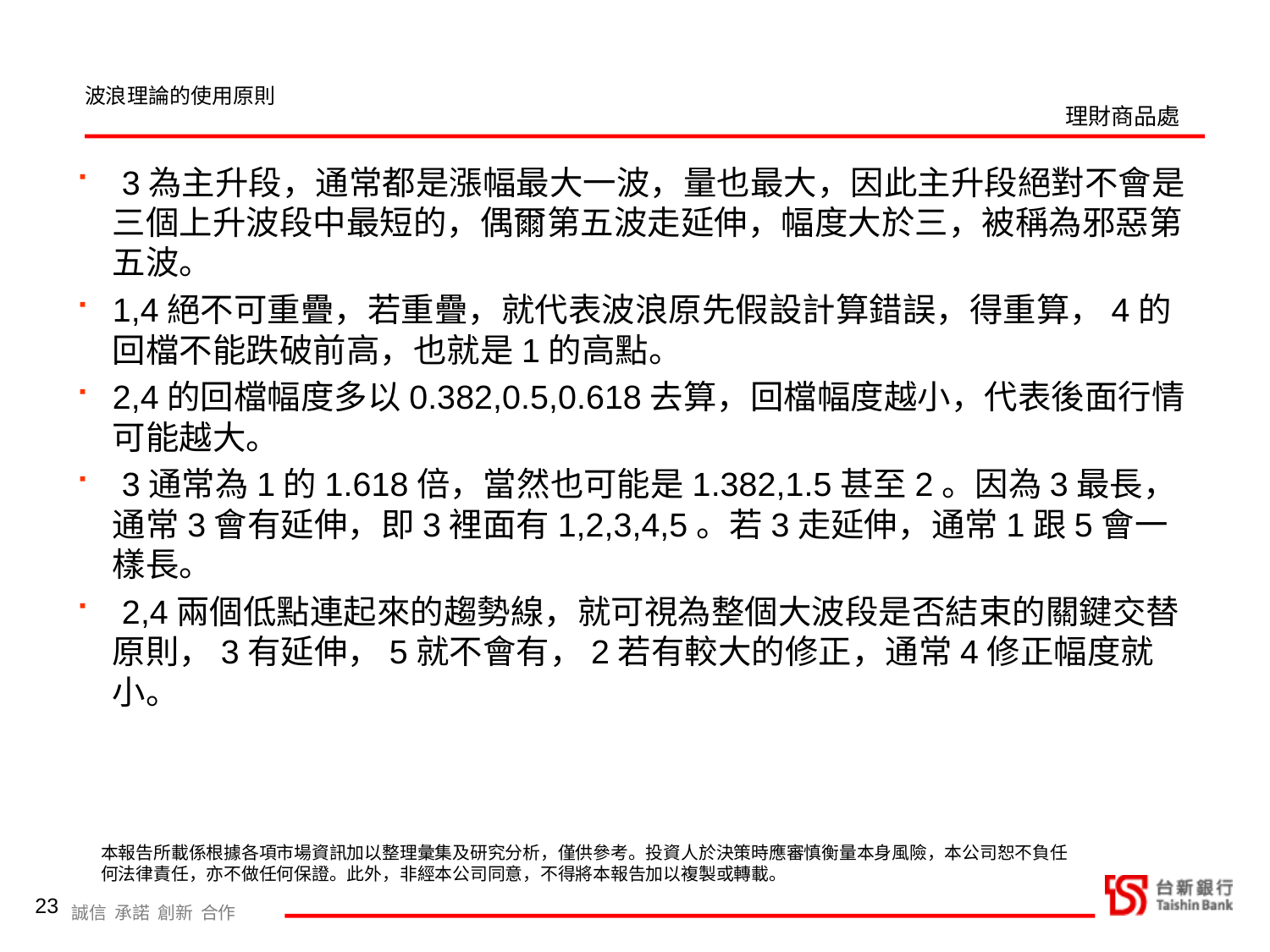

波浪理論的使用原則
 3為主升段，通常都是漲幅最大一波，量也最大，因此主升段絕對不會是三個上升波段中最短的，偶爾第五波走延伸，幅度大於三，被稱為邪惡第五波。
1,4絕不可重疊，若重疊，就代表波浪原先假設計算錯誤，得重算，4的回檔不能跌破前高，也就是1的高點。
2,4的回檔幅度多以0.382,0.5,0.618去算，回檔幅度越小，代表後面行情可能越大。
 3通常為1的1.618倍，當然也可能是1.382,1.5甚至2。因為3最長，通常3會有延伸，即3裡面有1,2,3,4,5。若3走延伸，通常1跟5會一樣長。
 2,4兩個低點連起來的趨勢線，就可視為整個大波段是否結束的關鍵交替原則，3有延伸，5就不會有，2若有較大的修正，通常4修正幅度就小。
23